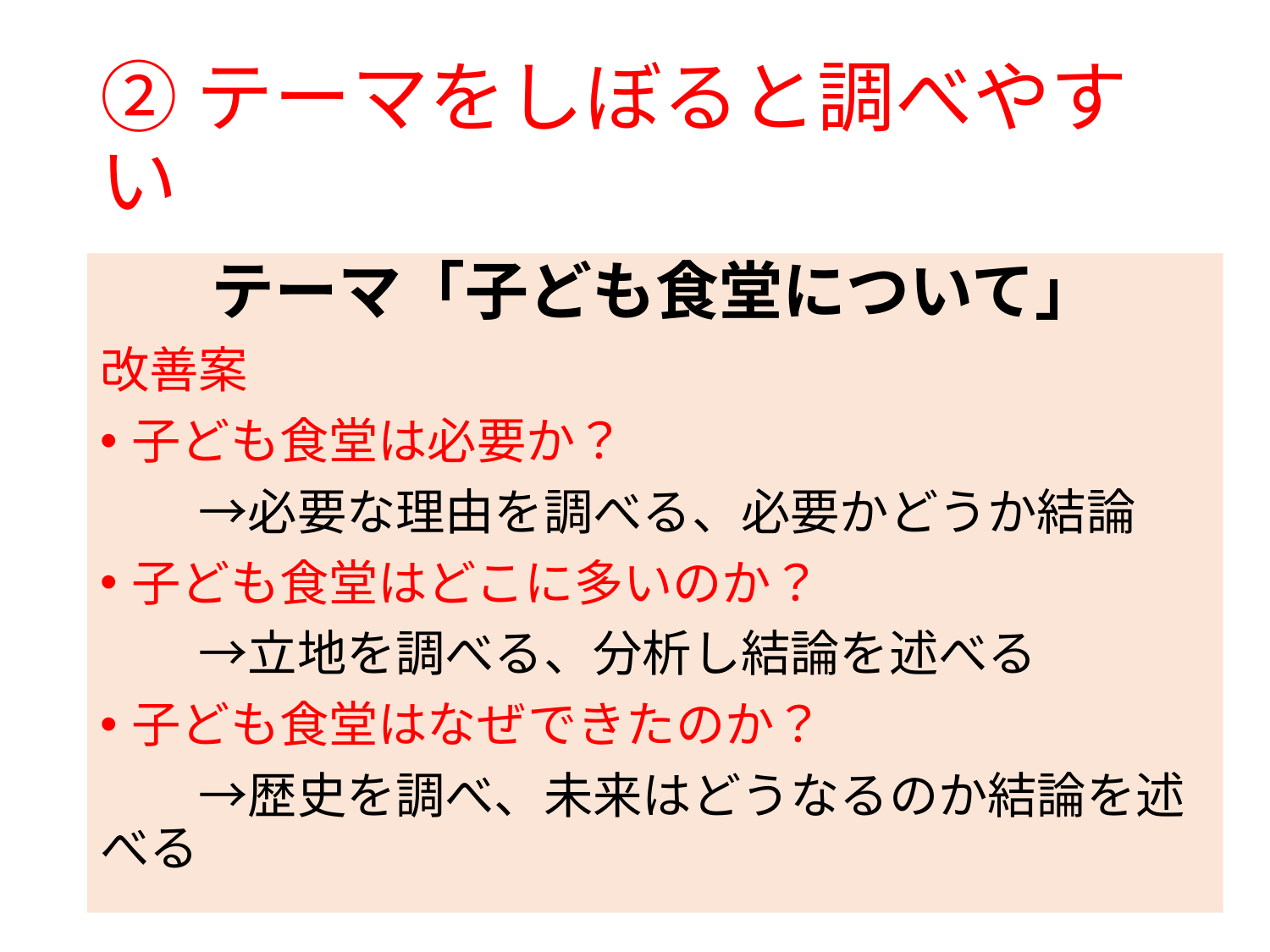

# ②テーマをしぼると調べやすい
テーマ「子ども食堂について」
改善案
子ども食堂は必要か？
　　→必要な理由を調べる、必要かどうか結論
子ども食堂はどこに多いのか？
　　→立地を調べる、分析し結論を述べる
子ども食堂はなぜできたのか？
　　→歴史を調べ、未来はどうなるのか結論を述べる